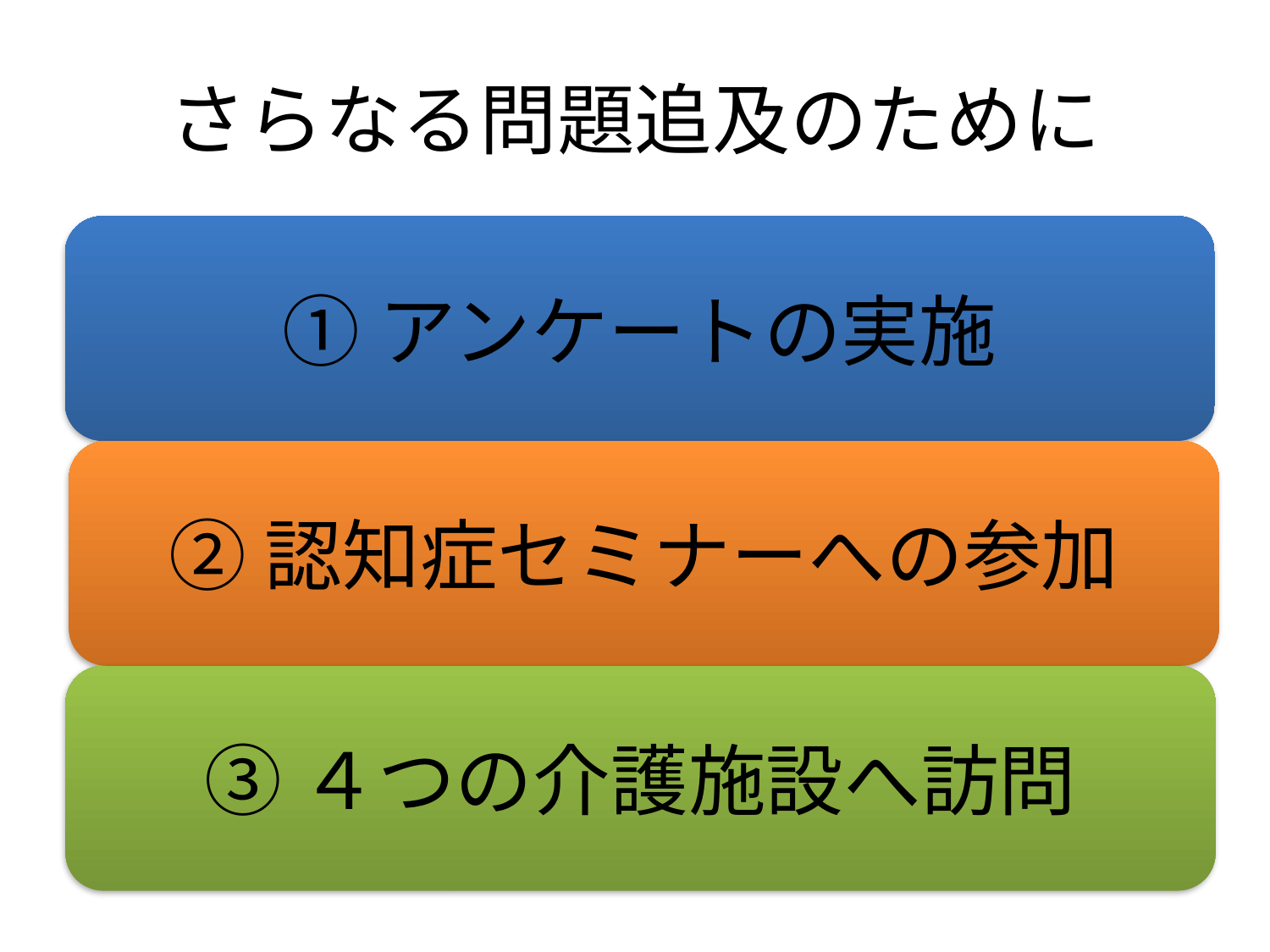

# さらなる問題追及のために
①アンケートの実施
②認知症セミナーへの参加
③４つの介護施設へ訪問